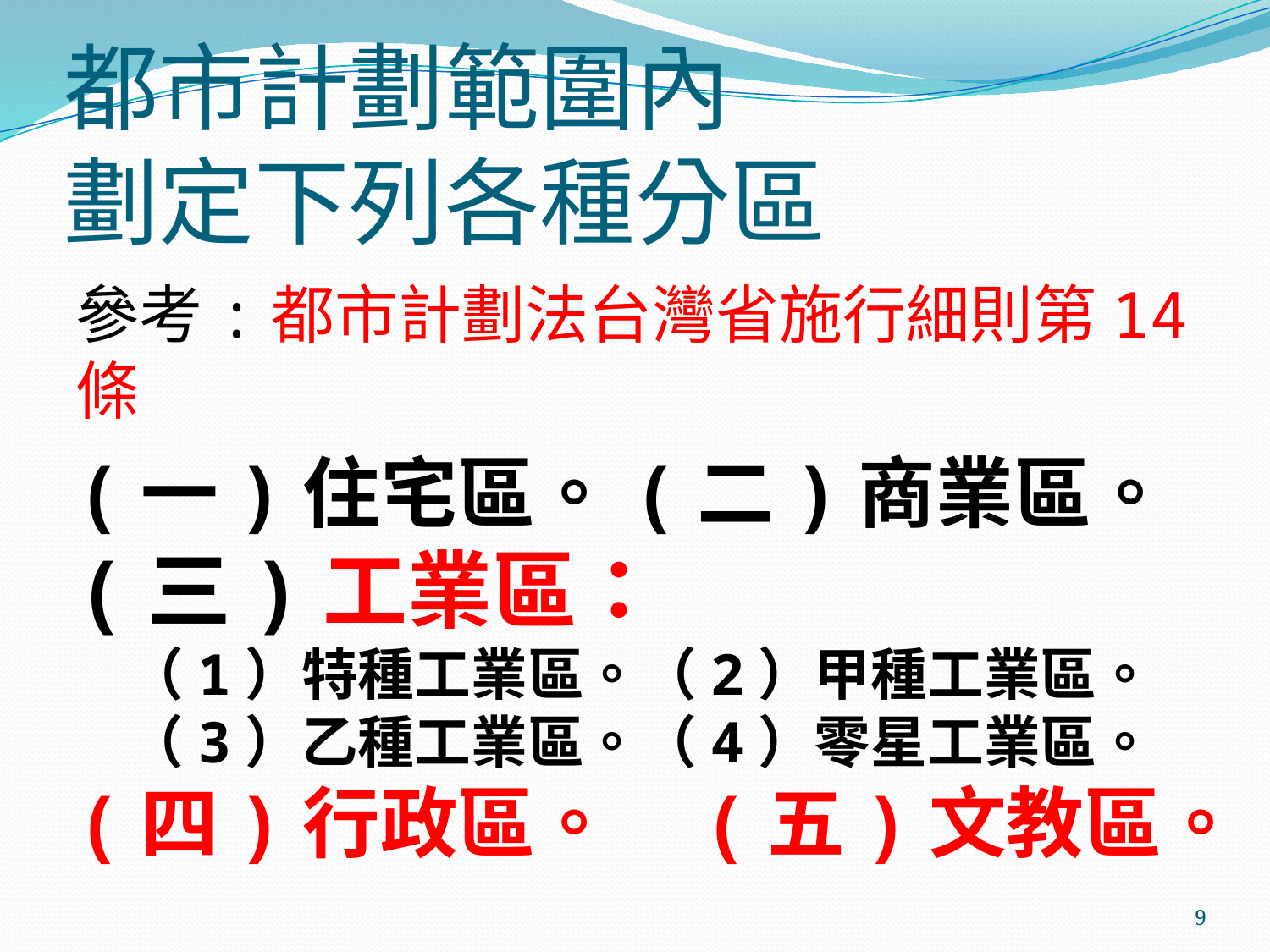

# 都市計劃範圍內 劃定下列各種分區
參考:都市計劃法台灣省施行細則第14條
(一)住宅區。(二)商業區。
(三)工業區：
    （1）特種工業區。（2）甲種工業區。
    （3）乙種工業區。（4）零星工業區。
(四)行政區。    (五)文教區。
9